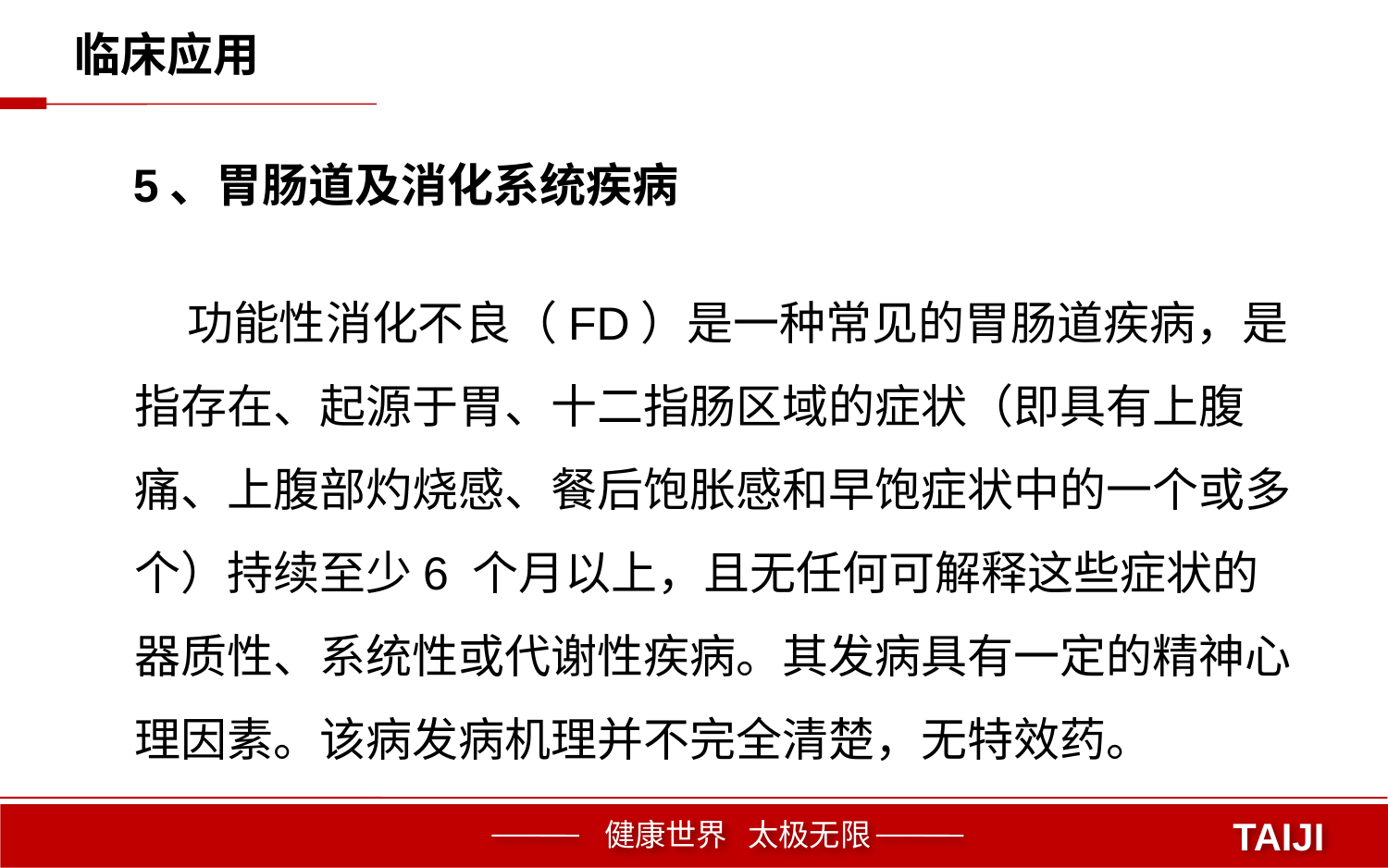

临床应用
5、胃肠道及消化系统疾病
    功能性消化不良（FD）是一种常见的胃肠道疾病，是指存在、起源于胃、十二指肠区域的症状（即具有上腹痛、上腹部灼烧感、餐后饱胀感和早饱症状中的一个或多个）持续至少6 个月以上，且无任何可解释这些症状的器质性、系统性或代谢性疾病。其发病具有一定的精神心理因素。该病发病机理并不完全清楚，无特效药。